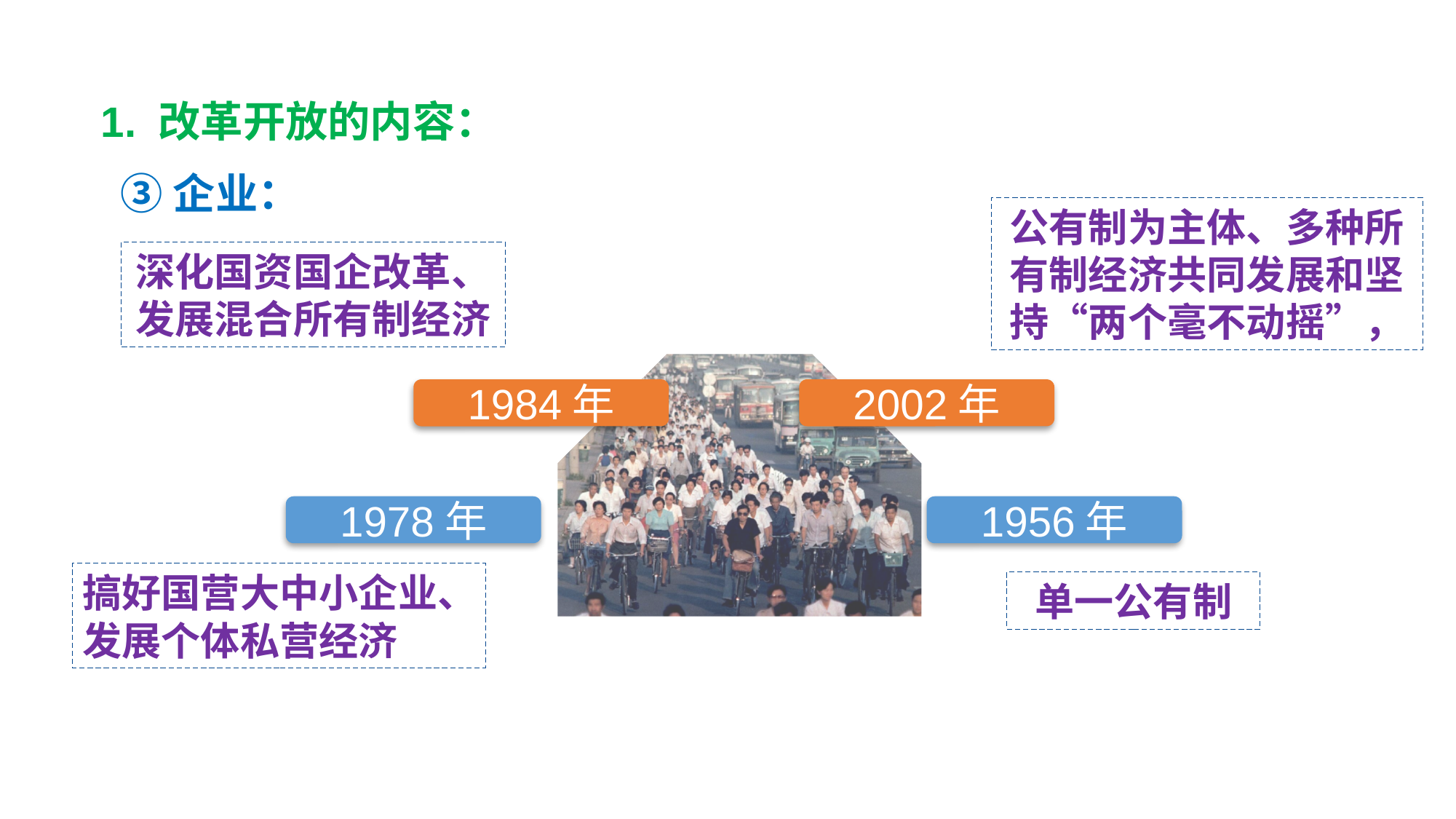

1. 改革开放的内容：
③企业：
公有制为主体、多种所有制经济共同发展和坚持“两个毫不动摇”，
深化国资国企改革、发展混合所有制经济

1984年
2002年
1956年
1978年
搞好国营大中小企业、发展个体私营经济
单一公有制